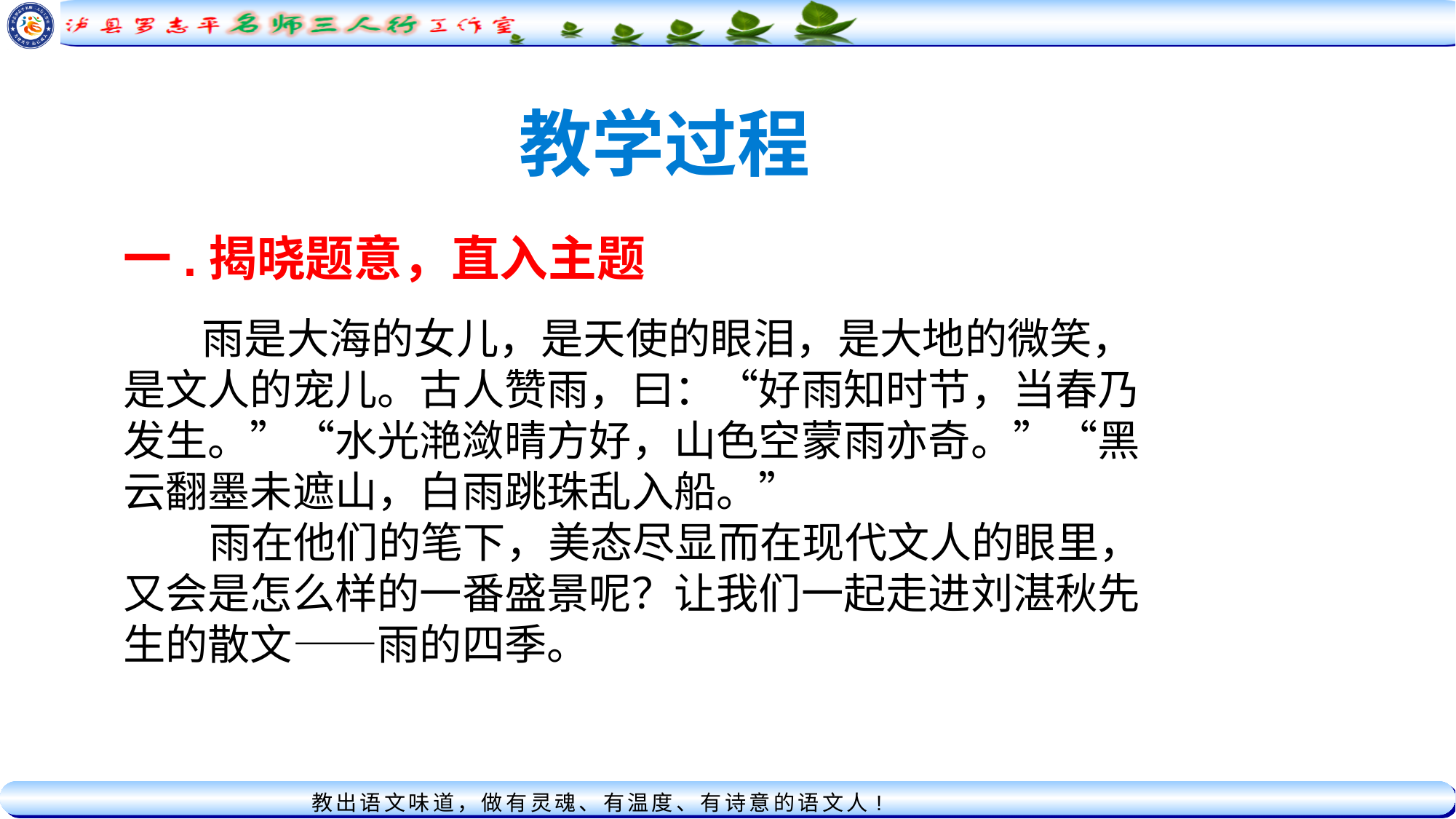

教学过程
一.揭晓题意，直入主题

         雨是大海的女儿，是天使的眼泪，是大地的微笑，是文人的宠儿。古人赞雨，曰：“好雨知时节，当春乃发生。”“水光滟潋晴方好，山色空蒙雨亦奇。”“黑云翻墨未遮山，白雨跳珠乱入船。”
        雨在他们的笔下，美态尽显而在现代文人的眼里，又会是怎么样的一番盛景呢？让我们一起走进刘湛秋先生的散文——雨的四季。